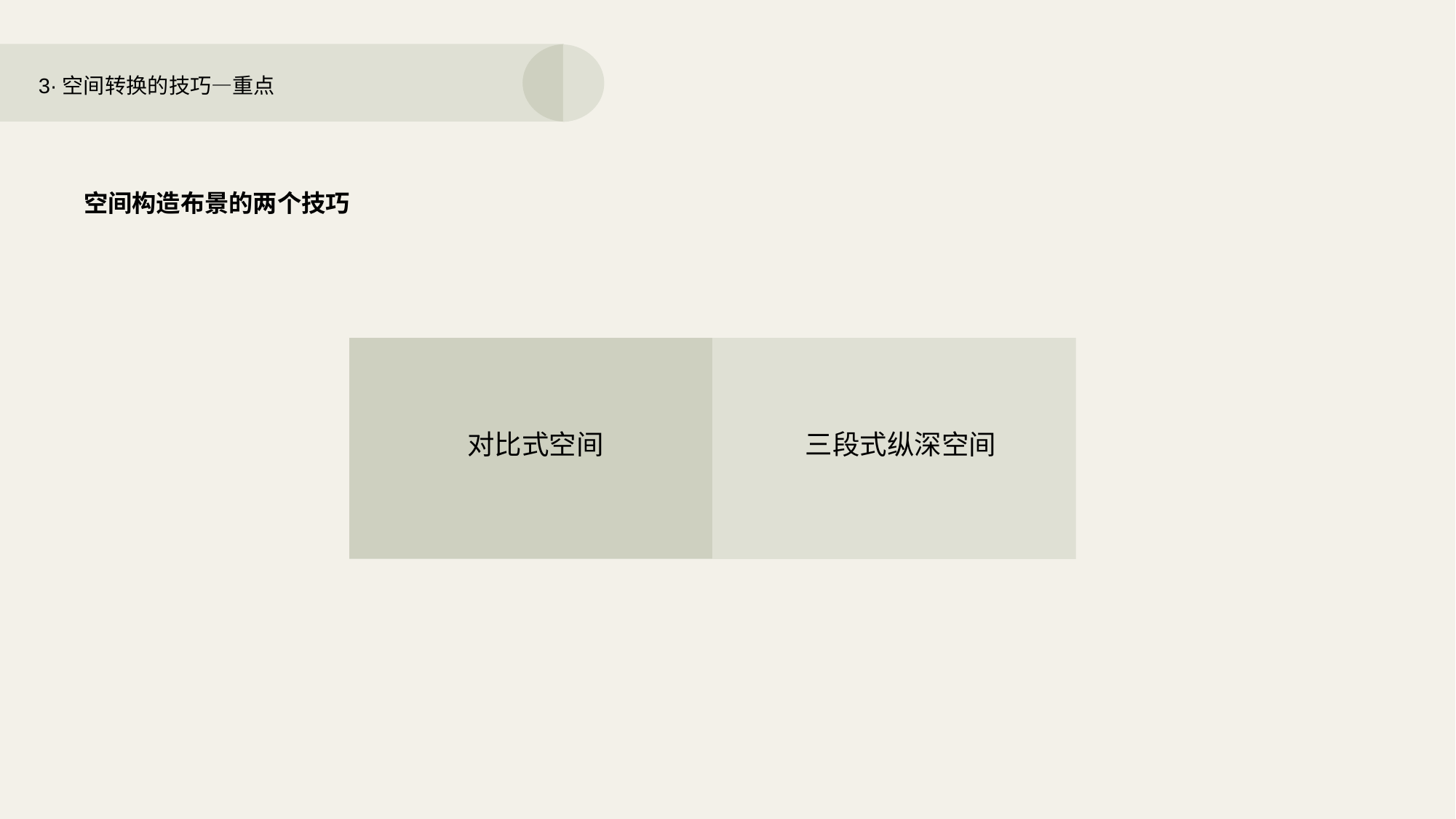

3·空间转换的技巧—重点
空间构造布景的两个技巧

对比式空间
三段式纵深空间